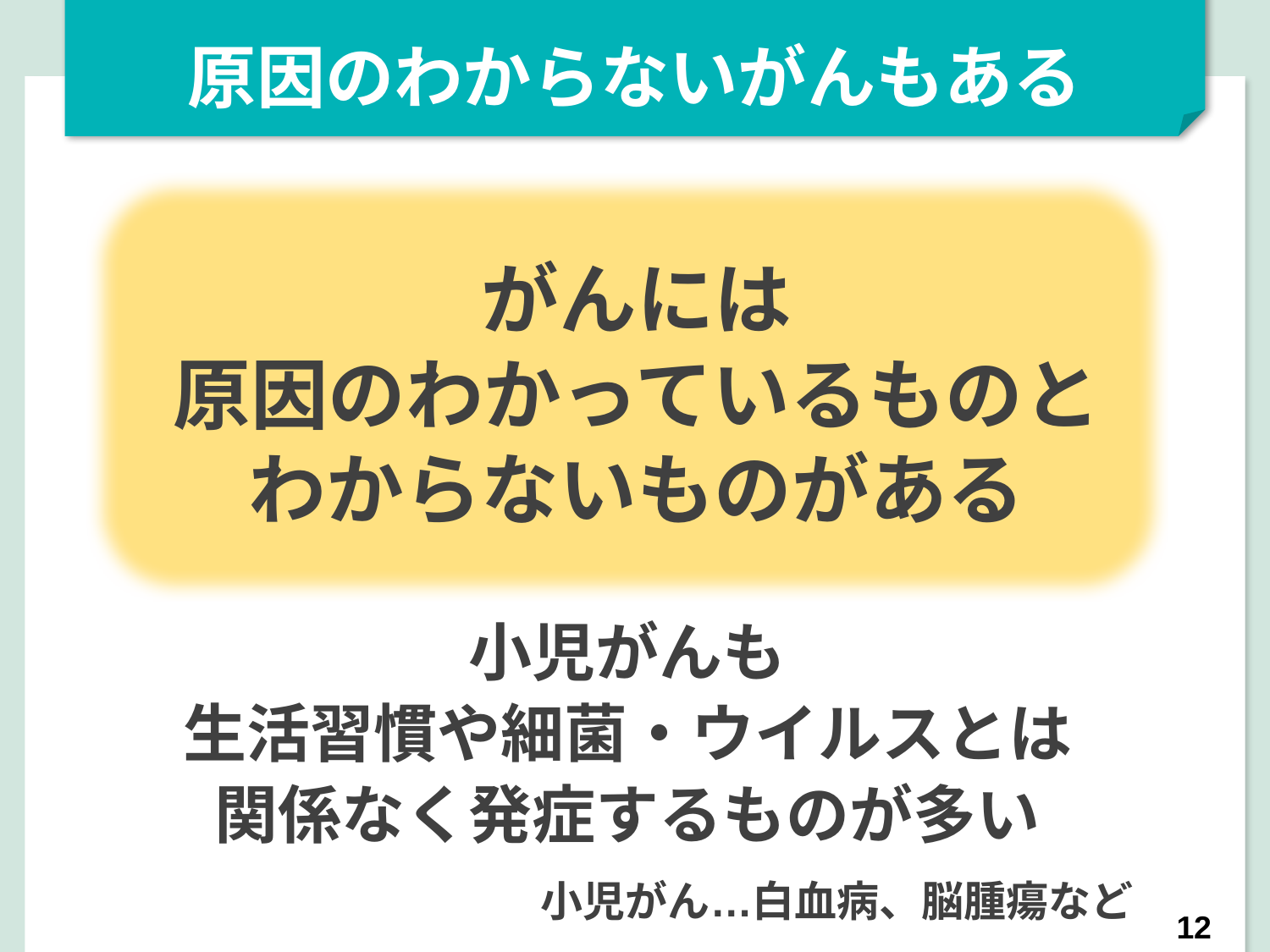

原因のわからないがんもある

がんには
原因のわかっているものと
わからないものがある
小児がんも
生活習慣や細菌・ウイルスとは
関係なく発症するものが多い
小児がん…白血病、脳腫瘍など
12